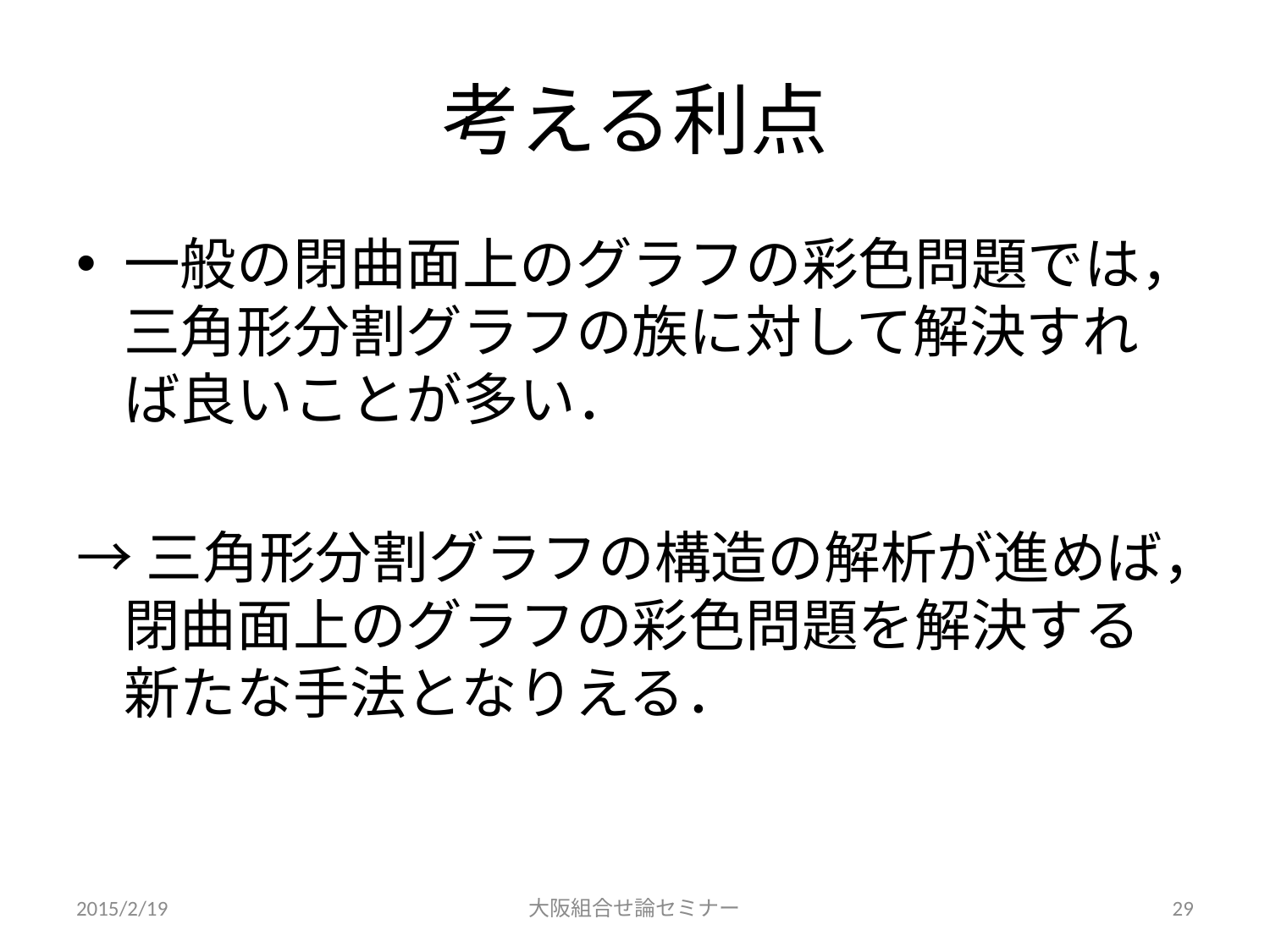

# 考える利点
一般の閉曲面上のグラフの彩色問題では，三角形分割グラフの族に対して解決すれば良いことが多い．

→三角形分割グラフの構造の解析が進めば，閉曲面上のグラフの彩色問題を解決する新たな手法となりえる．
2015/2/19
大阪組合せ論セミナー
29